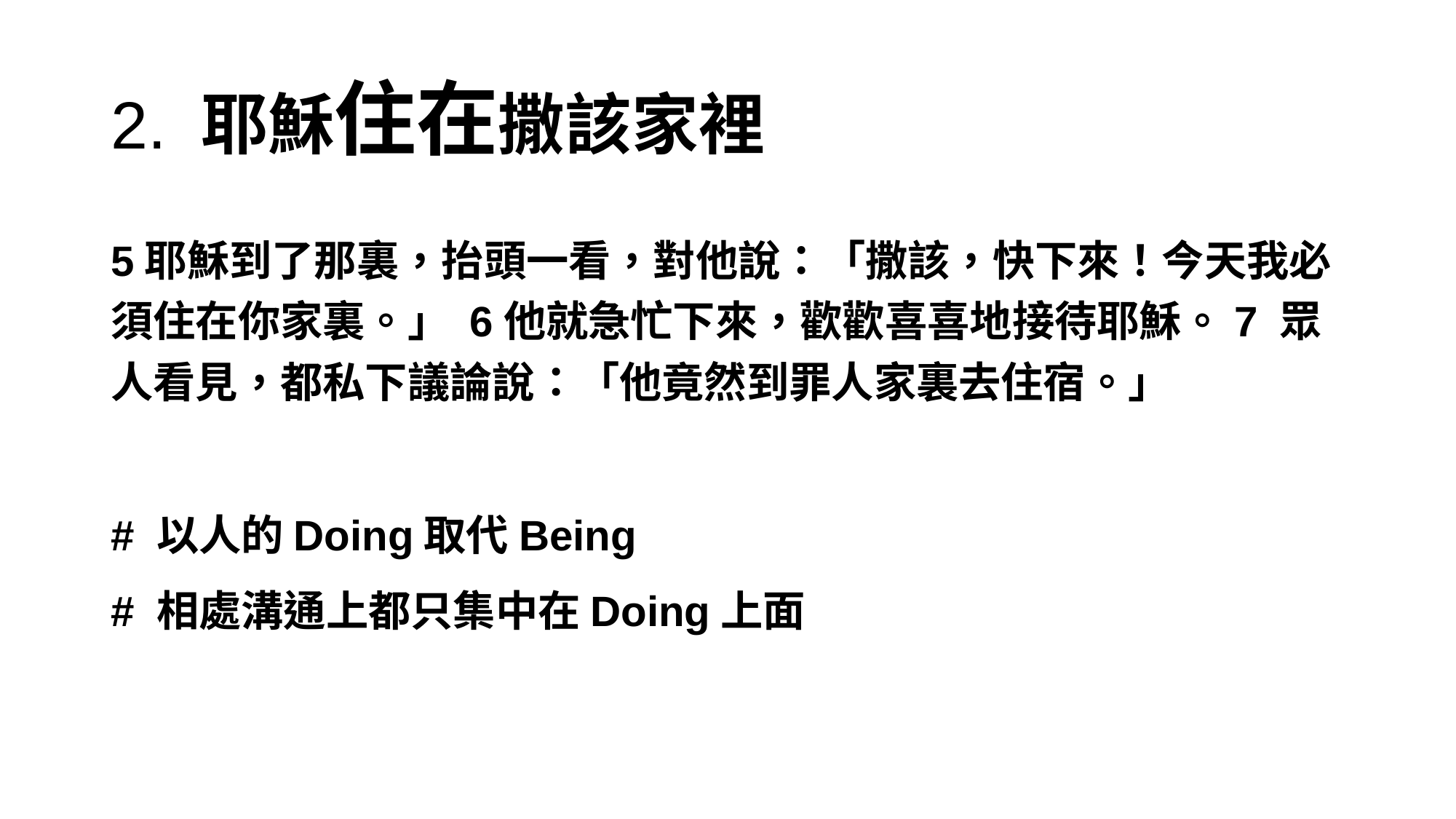

# 2. 耶穌住在撒該家裡
5耶穌到了那裏，抬頭一看，對他說：「撒該，快下來！今天我必須住在你家裏。」 6他就急忙下來，歡歡喜喜地接待耶穌。7 眾人看見，都私下議論說：「他竟然到罪人家裏去住宿。」

# 以人的Doing取代Being
# 相處溝通上都只集中在Doing上面